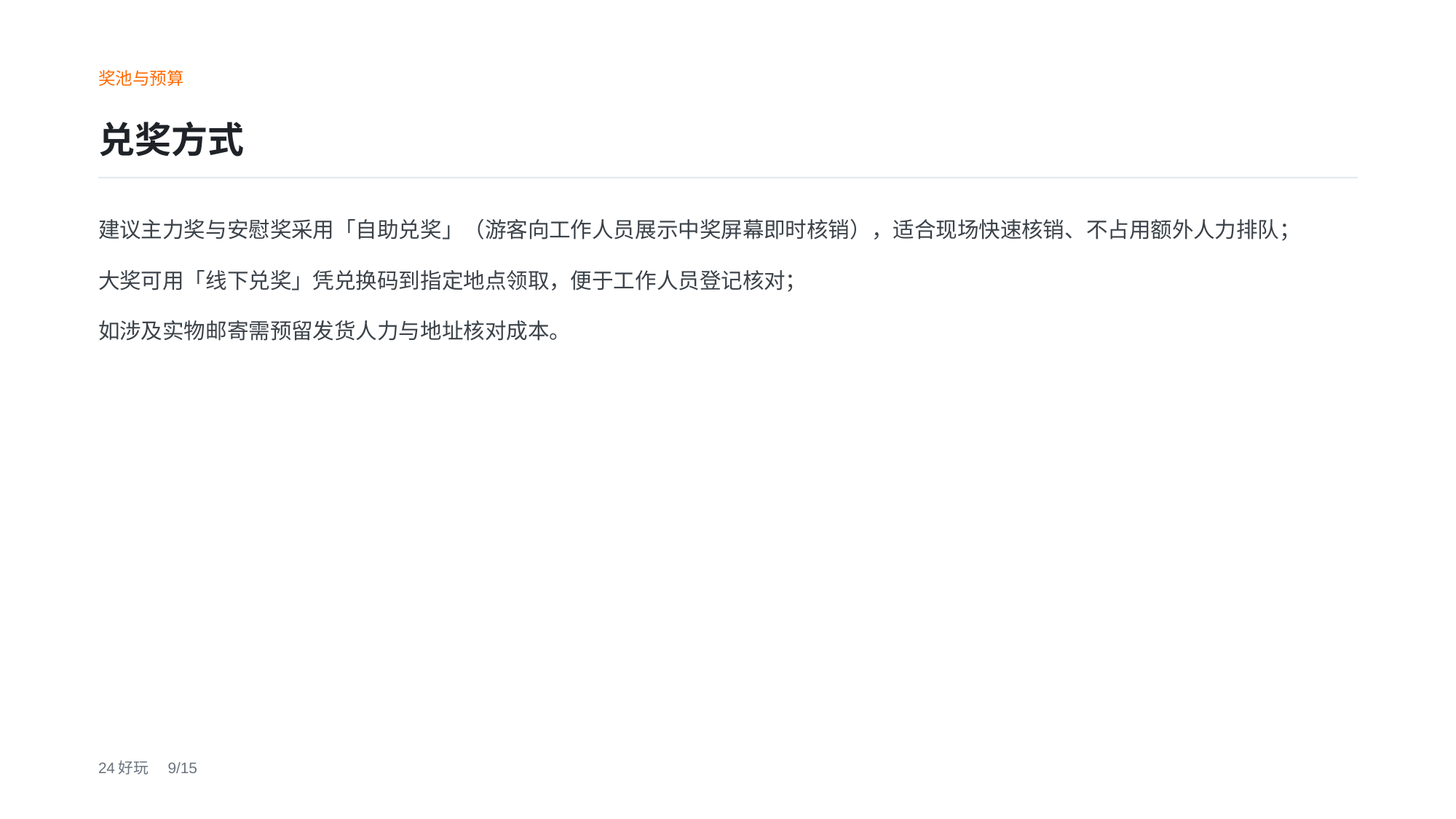

奖池与预算
兑奖方式

建议主力奖与安慰奖采用「自助兑奖」（游客向工作人员展示中奖屏幕即时核销），适合现场快速核销、不占用额外人力排队；
大奖可用「线下兑奖」凭兑换码到指定地点领取，便于工作人员登记核对；
如涉及实物邮寄需预留发货人力与地址核对成本。
24好玩　9/15